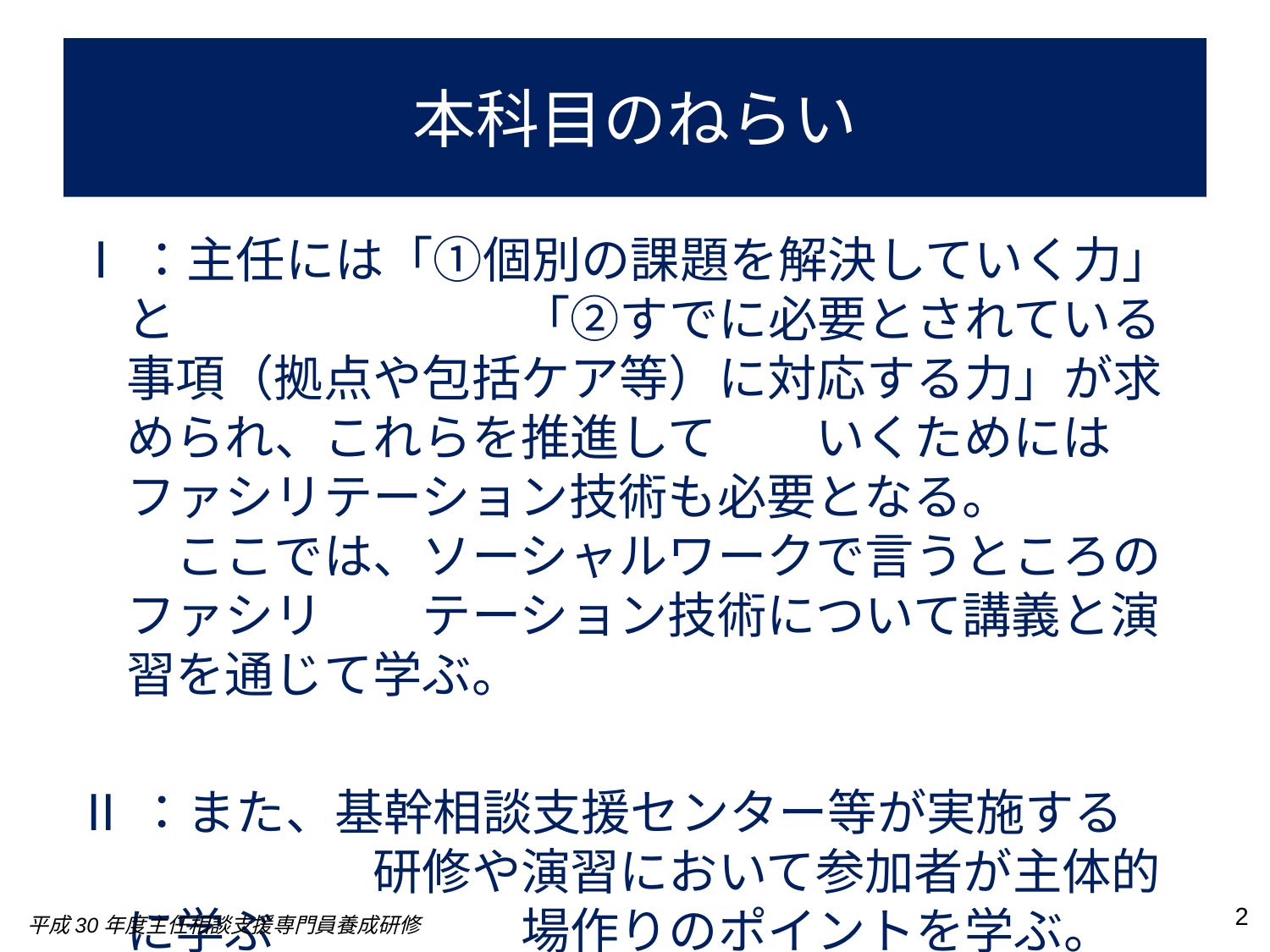

# 本科目のねらい
Ⅰ：主任には「①個別の課題を解決していく力」と　　　　　　　「②すでに必要とされている事項（拠点や包括ケア等）に対応する力」が求められ、これらを推進して　　いくためにはファシリテーション技術も必要となる。　　　　ここでは、ソーシャルワークで言うところのファシリ　　テーション技術について講義と演習を通じて学ぶ。

Ⅱ：また、基幹相談支援センター等が実施する　　　　　　研修や演習において参加者が主体的に学ぶ　　　　　場作りのポイントを学ぶ。
2
平成30年度主任相談支援専門員養成研修